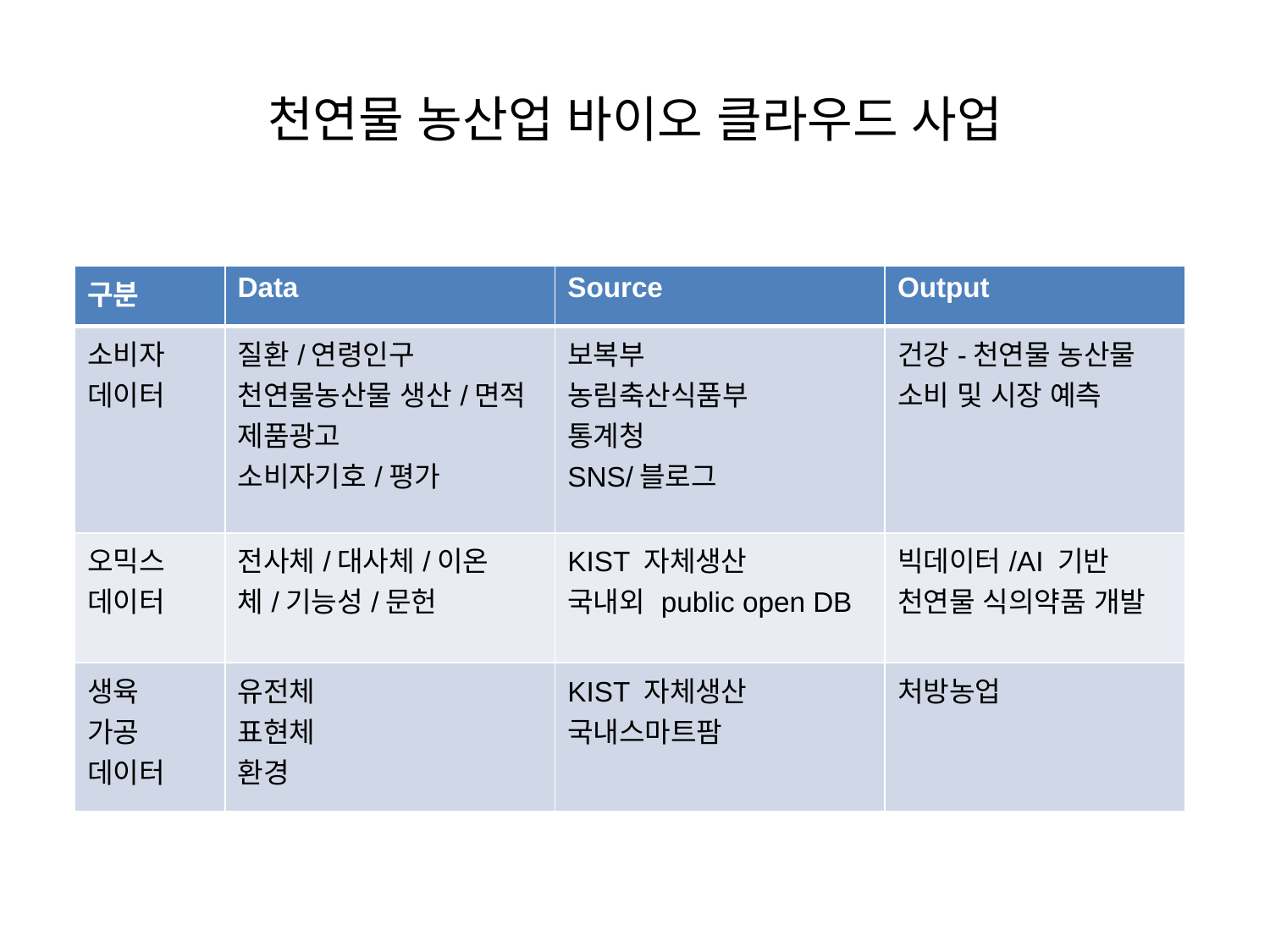

# 천연물 농산업 바이오 클라우드 사업
| 구분 | Data | Source | Output |
| --- | --- | --- | --- |
| 소비자 데이터 | 질환/연령인구 천연물농산물 생산/면적 제품광고 소비자기호/평가 | 보복부 농림축산식품부 통계청 SNS/블로그 | 건강-천연물 농산물 소비 및 시장 예측 |
| 오믹스 데이터 | 전사체/대사체/이온체/기능성/문헌 | KIST 자체생산 국내외 public open DB | 빅데이터/AI 기반 천연물 식의약품 개발 |
| 생육 가공 데이터 | 유전체 표현체 환경 | KIST 자체생산 국내스마트팜 | 처방농업 |